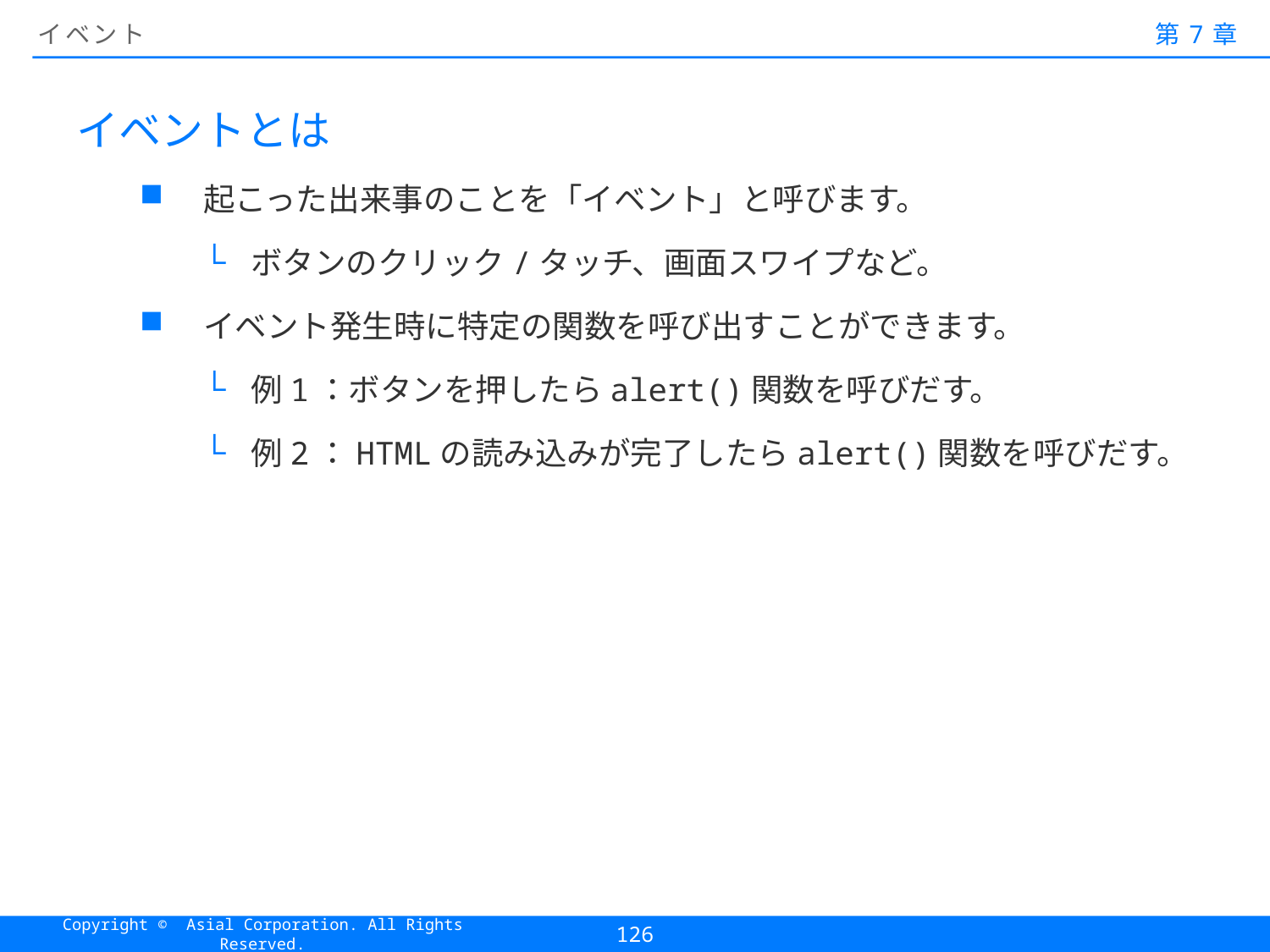

# イベント
第7章
イベントとは
起こった出来事のことを「イベント」と呼びます。
ボタンのクリック/タッチ、画面スワイプなど。
イベント発生時に特定の関数を呼び出すことができます。
例1：ボタンを押したらalert()関数を呼びだす。
例2：HTMLの読み込みが完了したらalert()関数を呼びだす。

126